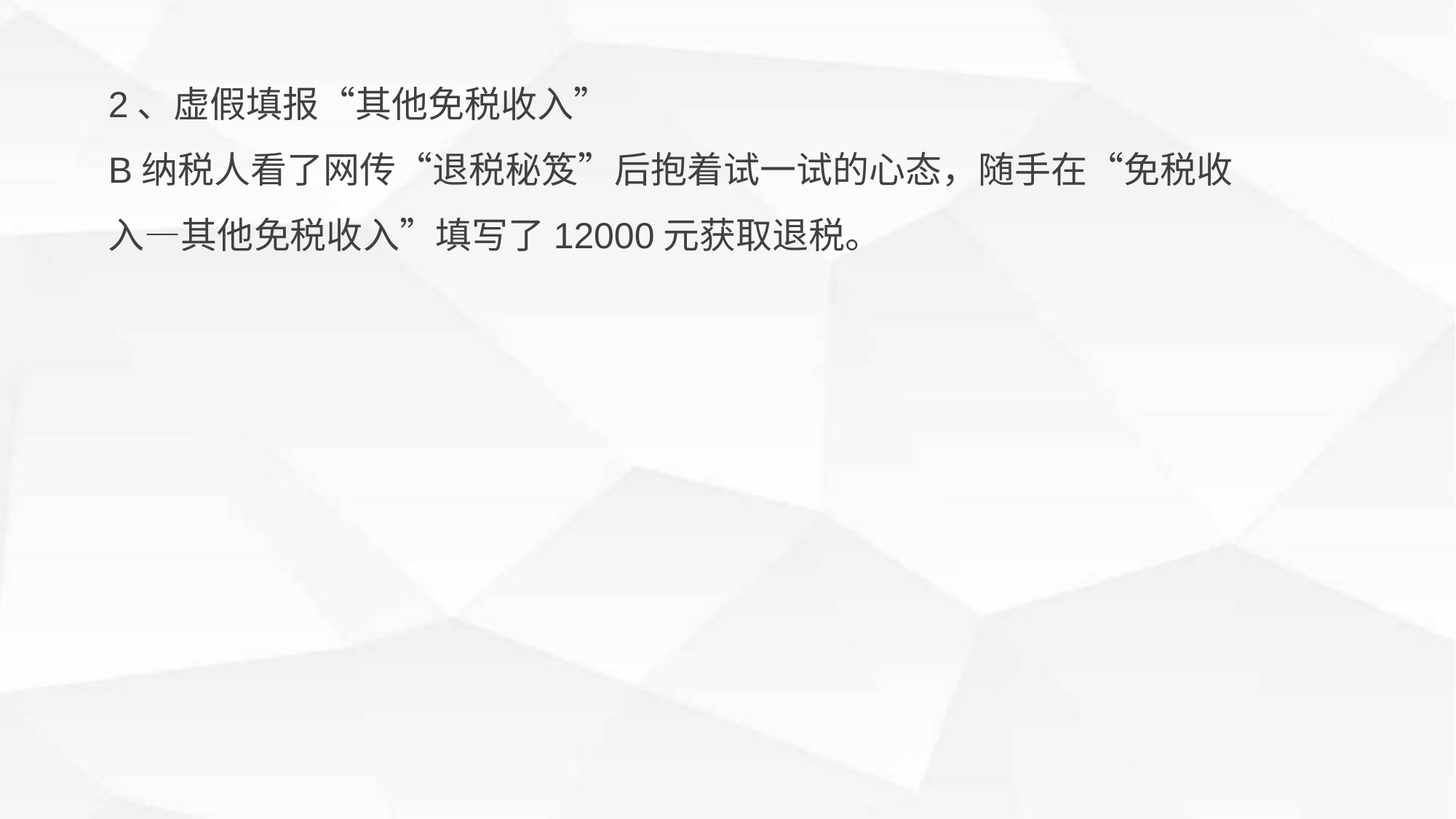

2、虚假填报“其他免税收入”
B纳税人看了网传“退税秘笈”后抱着试一试的心态，随手在“免税收入—其他免税收入”填写了12000元获取退税。